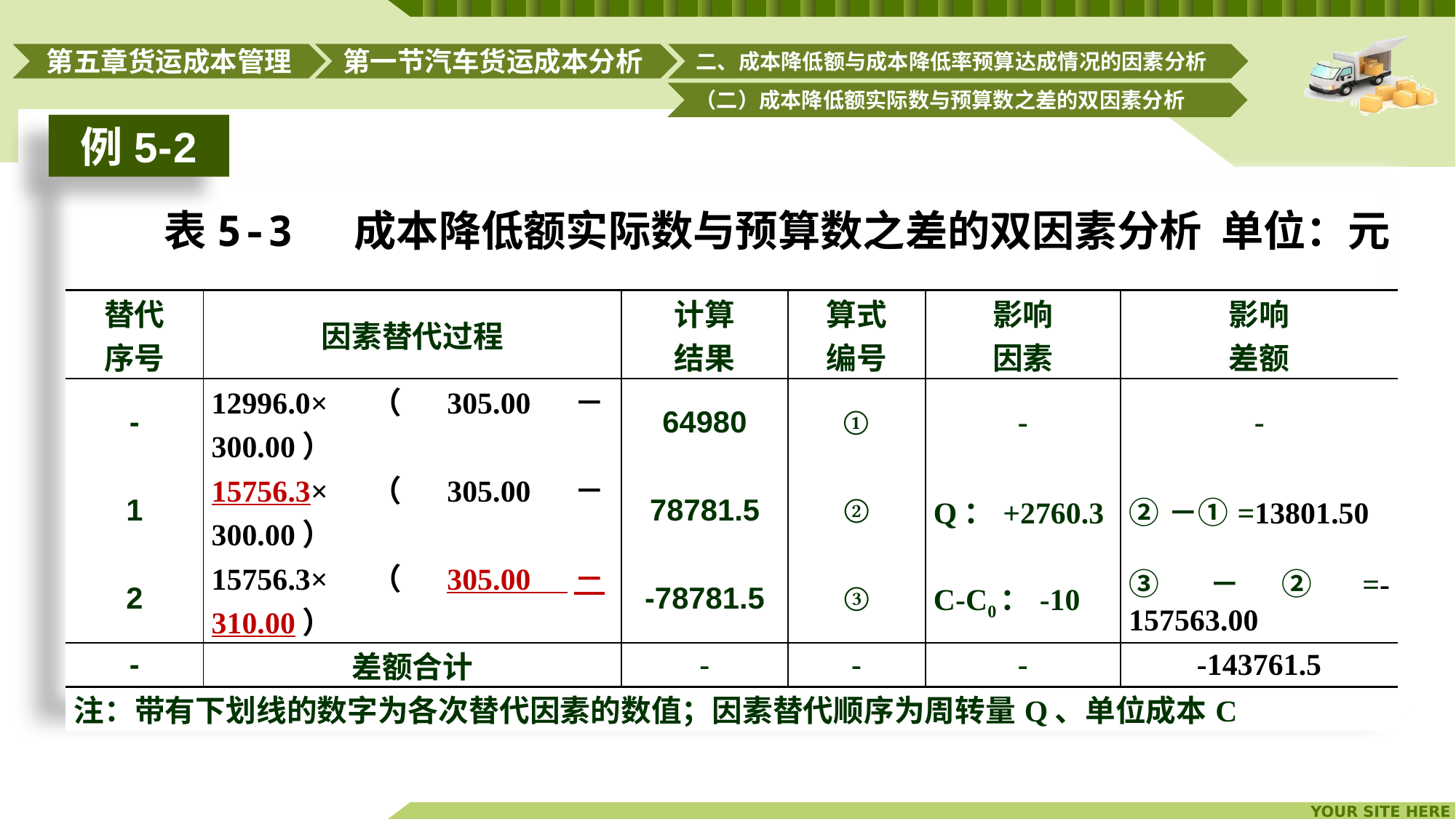

第一节汽车货运成本分析
二、成本降低额与成本降低率预算达成情况的因素分析
第五章货运成本管理
（二）成本降低额实际数与预算数之差的双因素分析
例5-2
表5-3  成本降低额实际数与预算数之差的双因素分析  单位：元
| 替代 序号 | 因素替代过程 | 计算 结果 | 算式 编号 | 影响 因素 | 影响 差额 |
| --- | --- | --- | --- | --- | --- |
| - | 12996.0×（305.00－300.00） | 64980 | ① | - | - |
| 1 | 15756.3×（305.00－300.00） | 78781.5 | ② | Q：+2760.3 | ②－①=13801.50 |
| 2 | 15756.3×（305.00－310.00） | -78781.5 | ③ | C-C0：-10 | ③－②=-157563.00 |
| - | 差额合计 | - | - | - | -143761.5 |
| 注：带有下划线的数字为各次替代因素的数值；因素替代顺序为周转量Q、单位成本C |  |  |  |  |  |